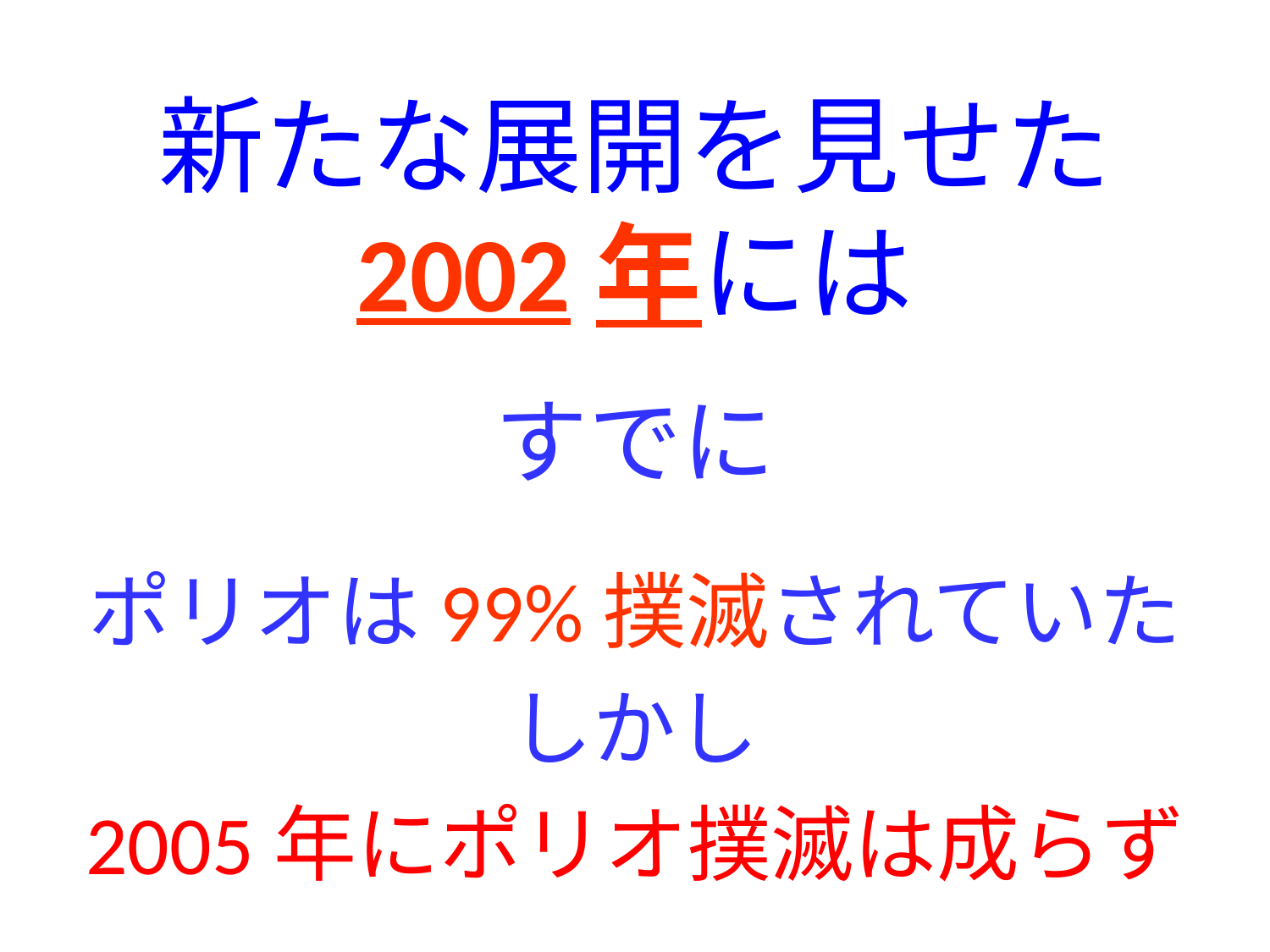

# 新たな展開を見せた 2002年には

すでに

ポリオは99%撲滅されていた
しかし
2005年にポリオ撲滅は成らず